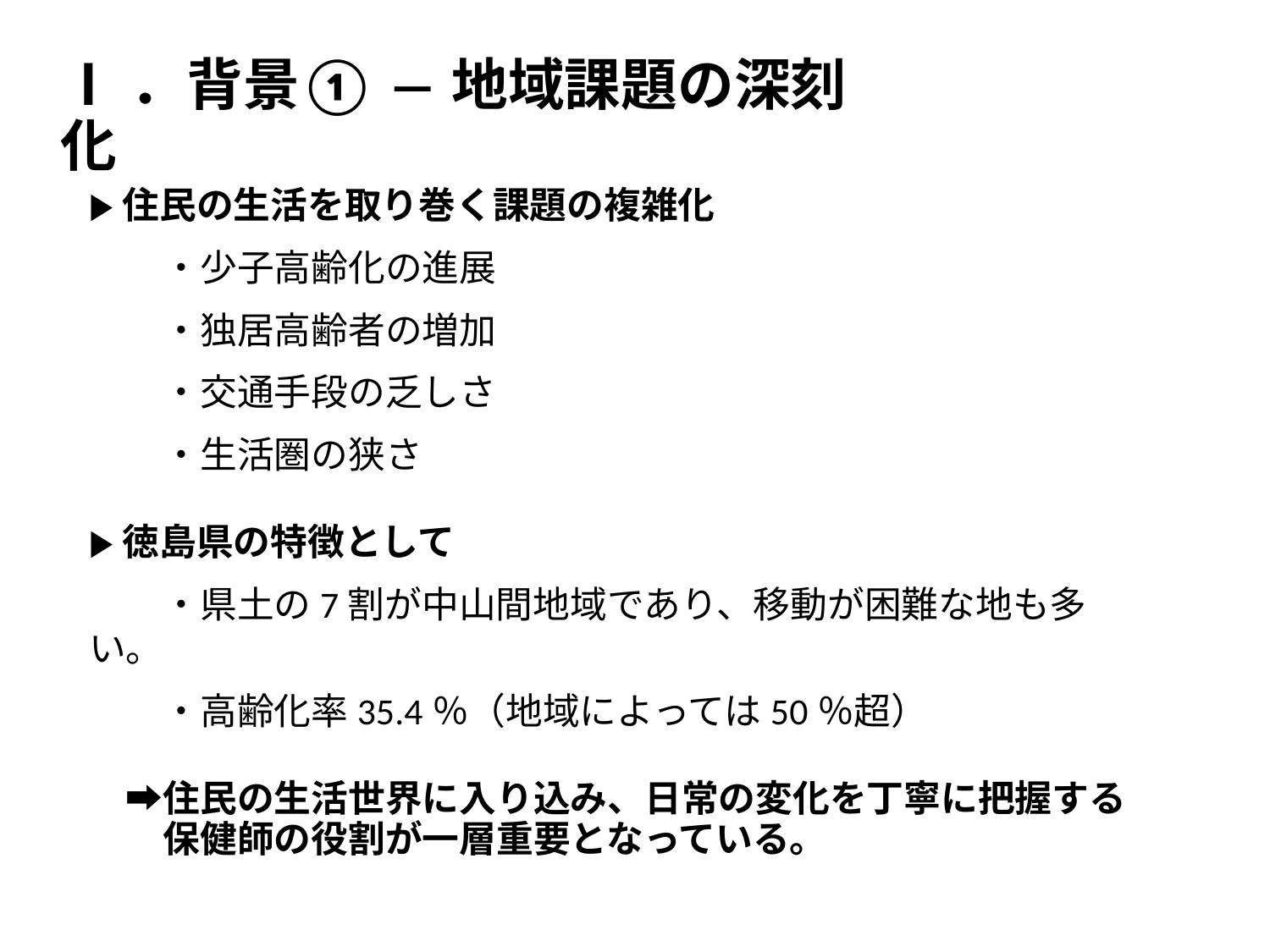

# Ⅰ．背景① ― 地域課題の深刻化
▶住民の生活を取り巻く課題の複雑化
　　・少子高齢化の進展
　　・独居高齢者の増加
　　・交通手段の乏しさ
　　・生活圏の狭さ

▶徳島県の特徴として
　　・県土の7割が中山間地域であり、移動が困難な地も多い。
　　・高齢化率35.4％（地域によっては50％超）

　➡住民の生活世界に入り込み、日常の変化を丁寧に把握する　　保健師の役割が一層重要となっている。